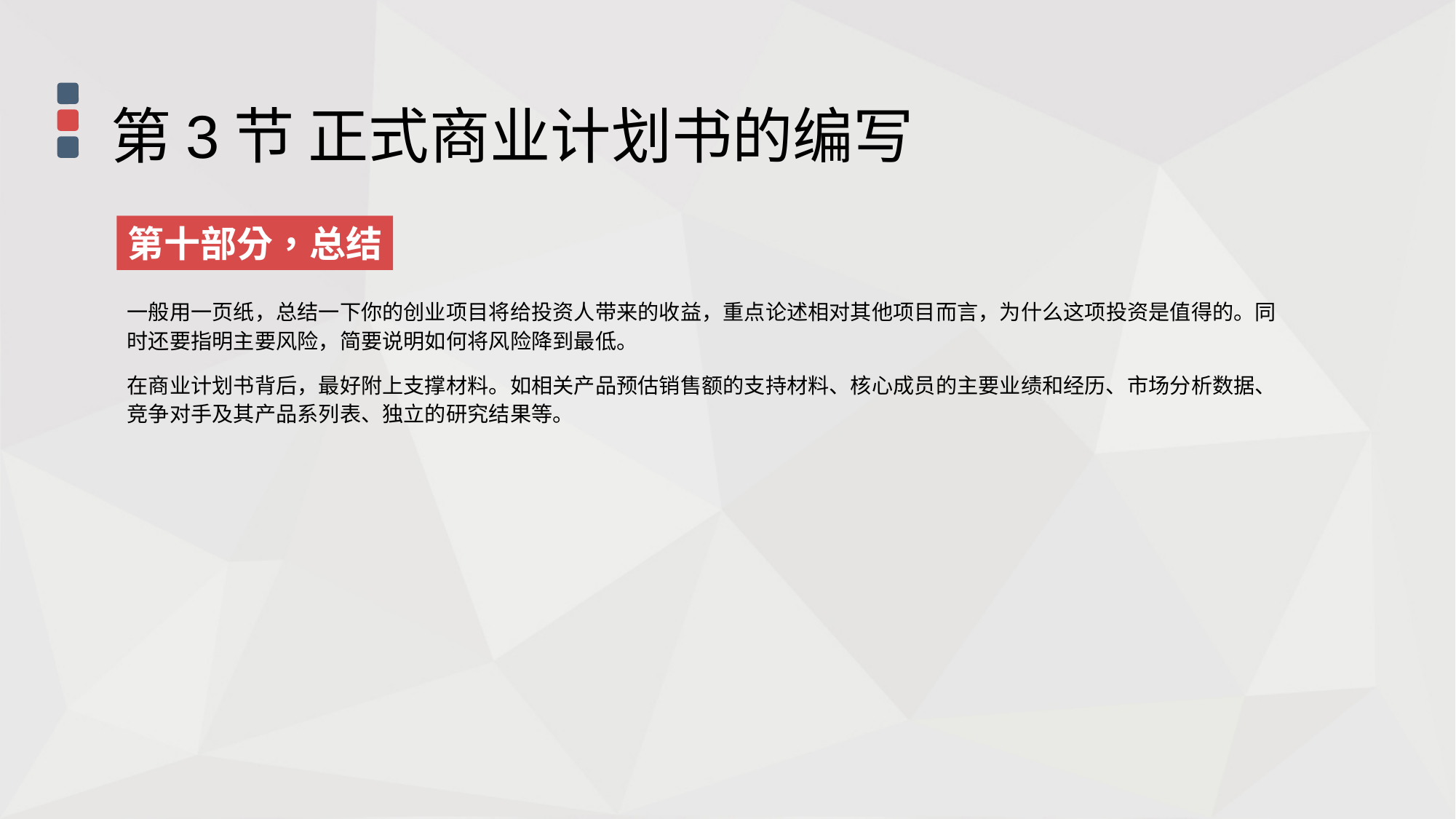

第3节 正式商业计划书的编写
第十部分，总结
一般用一页纸，总结一下你的创业项目将给投资人带来的收益，重点论述相对其他项目而言，为什么这项投资是值得的。同时还要指明主要风险，简要说明如何将风险降到最低。
在商业计划书背后，最好附上支撑材料。如相关产品预估销售额的支持材料、核心成员的主要业绩和经历、市场分析数据、竞争对手及其产品系列表、独立的研究结果等。